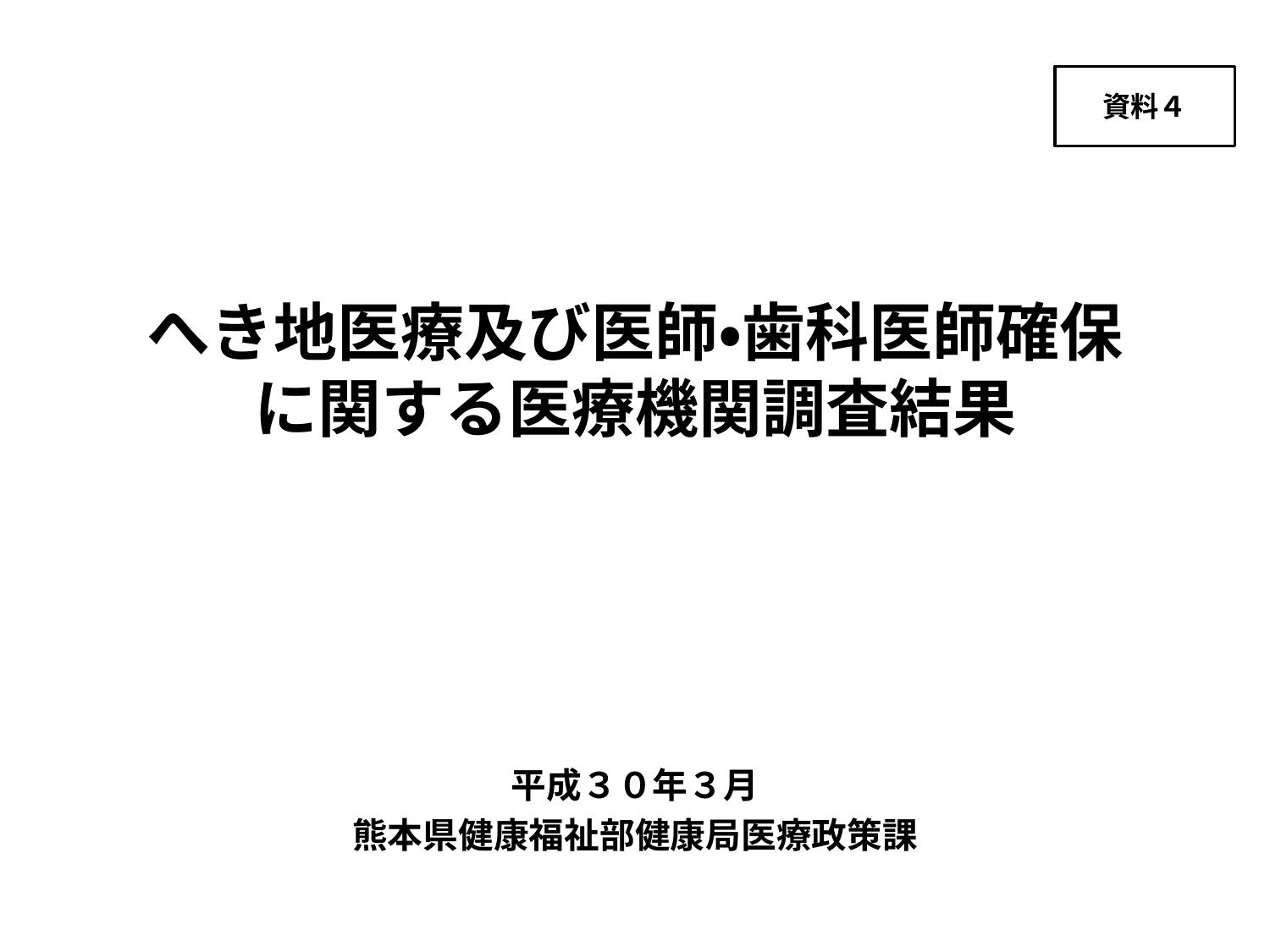

資料４
# へき地医療及び医師・歯科医師確保 に関する医療機関調査結果
平成３０年３月
熊本県健康福祉部健康局医療政策課